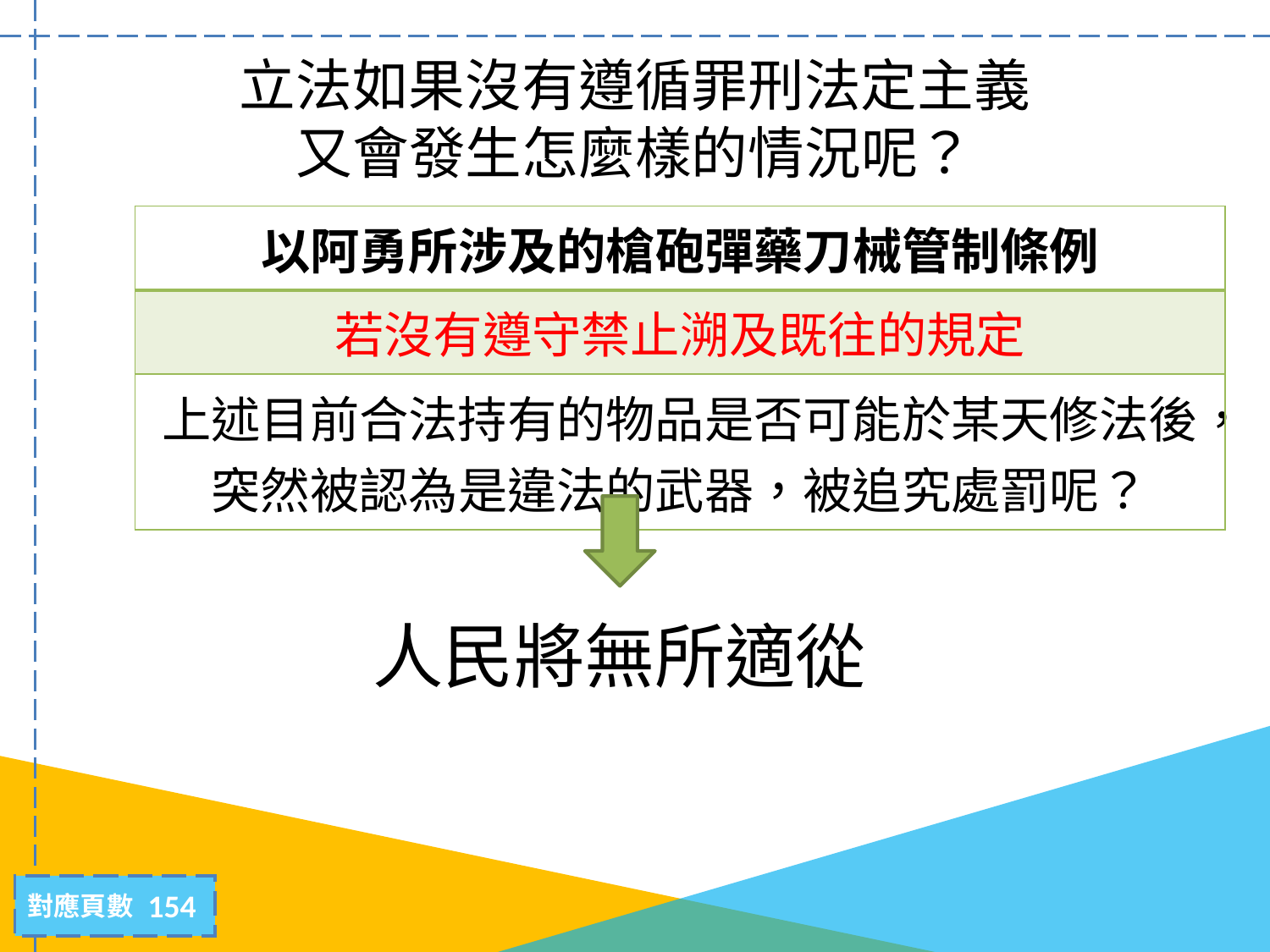

# 立法如果沒有遵循罪刑法定主義 又會發生怎麼樣的情況呢？
| 以阿勇所涉及的槍砲彈藥刀械管制條例 |
| --- |
| 若沒有遵守禁止溯及既往的規定 |
| 上述目前合法持有的物品是否可能於某天修法後，突然被認為是違法的武器，被追究處罰呢？ |

人民將無所適從
154